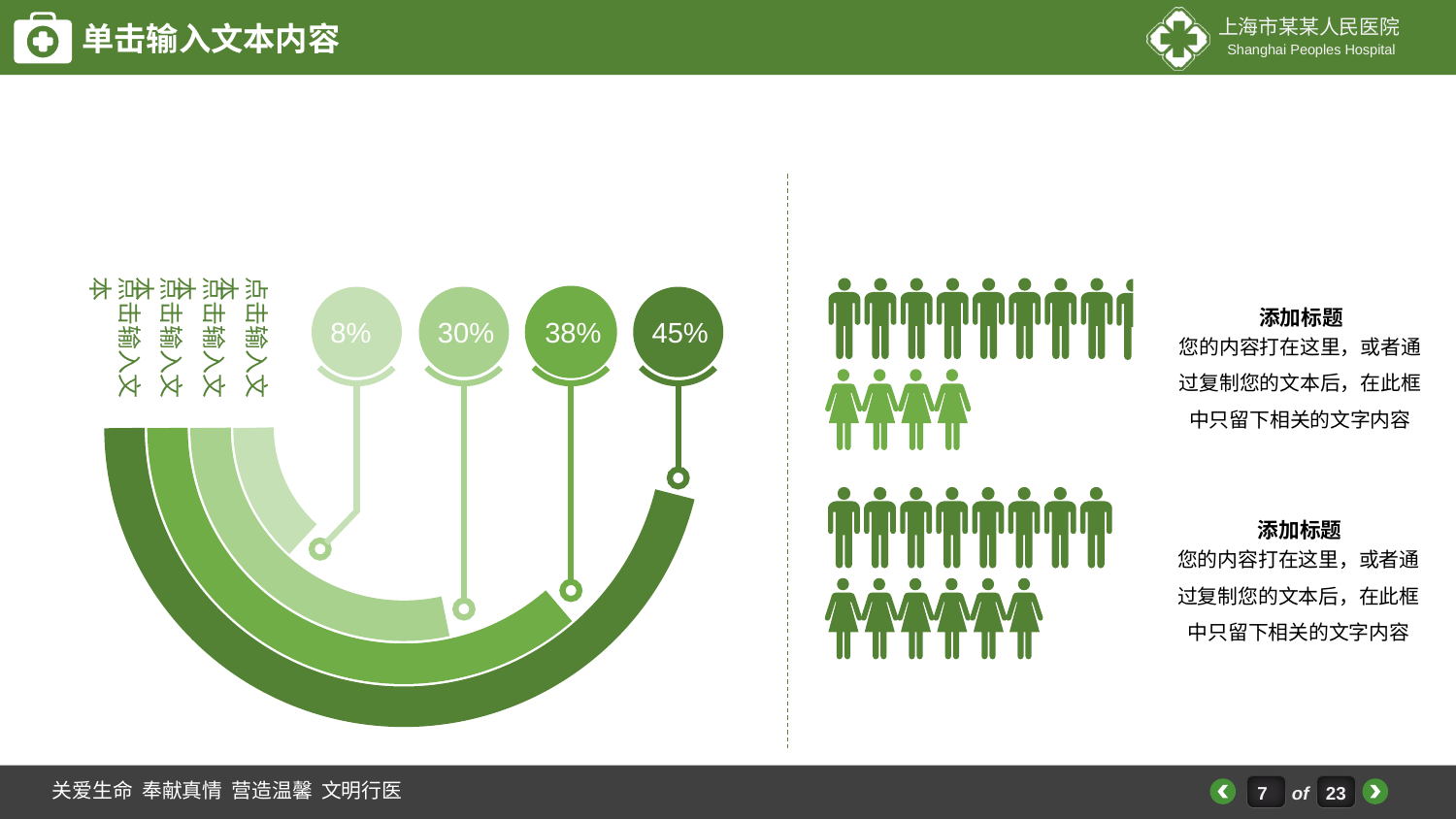

点击输入文本
点击输入文本
点击输入文本
点击输入文本

38%

8%

30%

45%

添加标题
您的内容打在这里，或者通过复制您的文本后，在此框中只留下相关的文字内容
添加标题
您的内容打在这里，或者通过复制您的文本后，在此框中只留下相关的文字内容